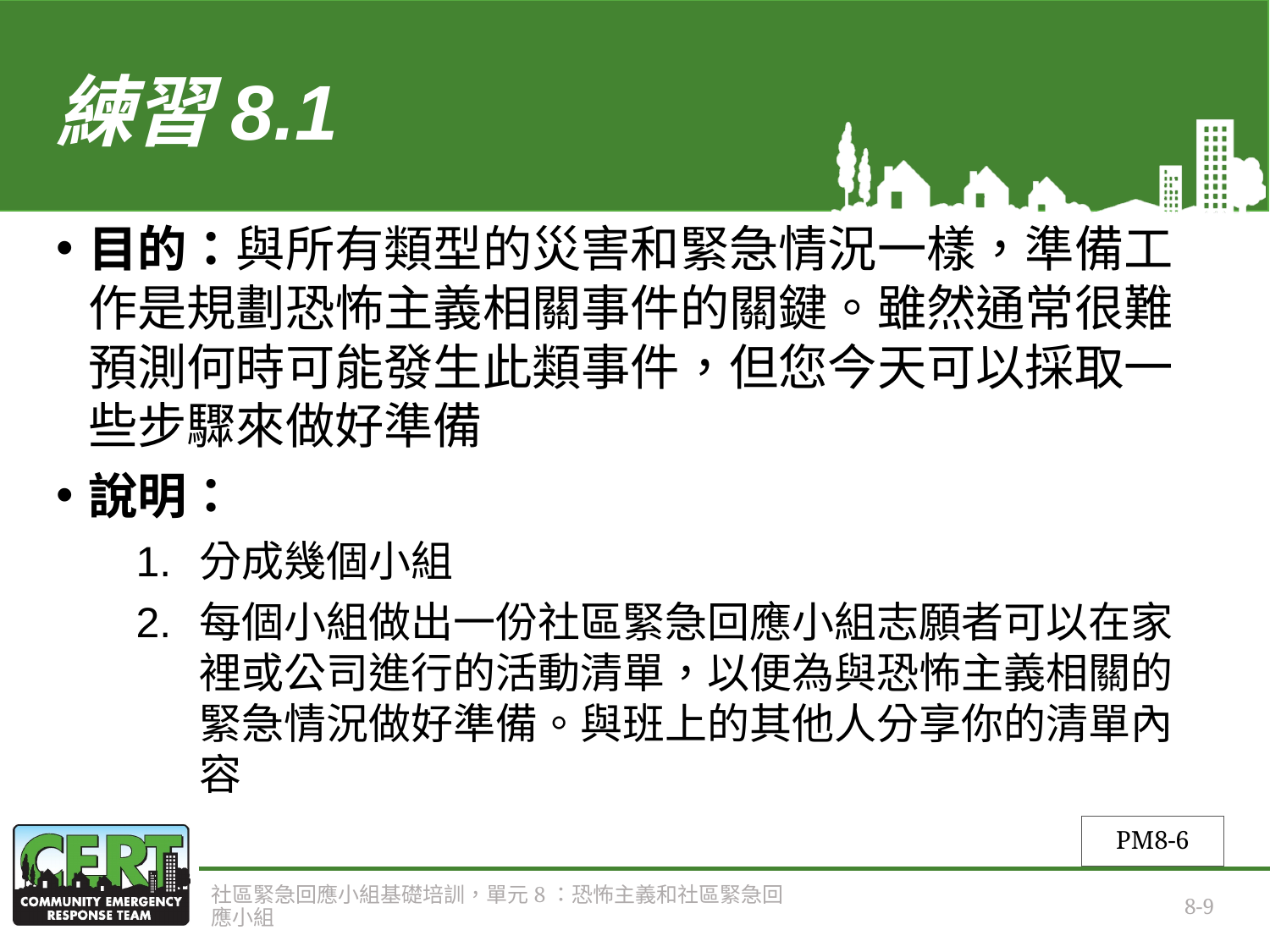

# 練習8.1
目的：與所有類型的災害和緊急情況一樣，準備工作是規劃恐怖主義相關事件的關鍵。雖然通常很難預測何時可能發生此類事件，但您今天可以採取一些步驟來做好準備
說明：
分成幾個小組
每個小組做出一份社區緊急回應小組志願者可以在家裡或公司進行的活動清單，以便為與恐怖主義相關的緊急情況做好準備。與班上的其他人分享你的清單內容

PM8-6
社區緊急回應小組基礎培訓，單元8：恐怖主義和社區緊急回應小組
8-9